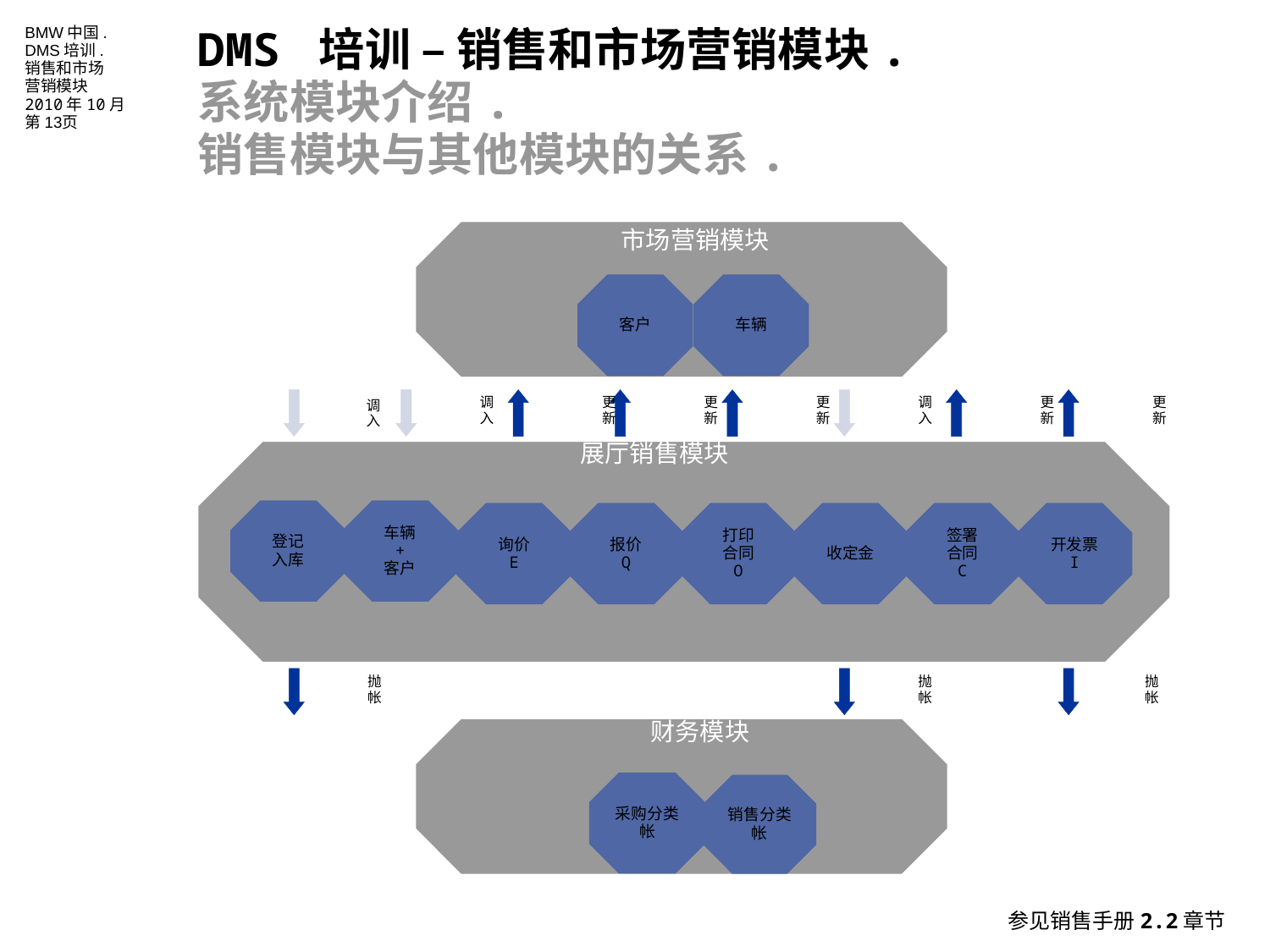

DMS 培训 – 销售和市场营销模块.
系统模块介绍.
销售模块与其他模块的关系.

市场营销模块

客户
车辆

调入

更新

更新

更新

调入

更新

更新
调入
展厅销售模块

-定金
-销售账单
-退货账单
登记
入库
车辆
+
客户
询价
E
报价
Q
打印
合同
O
收定金
签署
合同
C
开发票
I

抛帐

抛帐

抛帐
财务模块

采购分类帐
销售分类帐
参见销售手册2.2章节